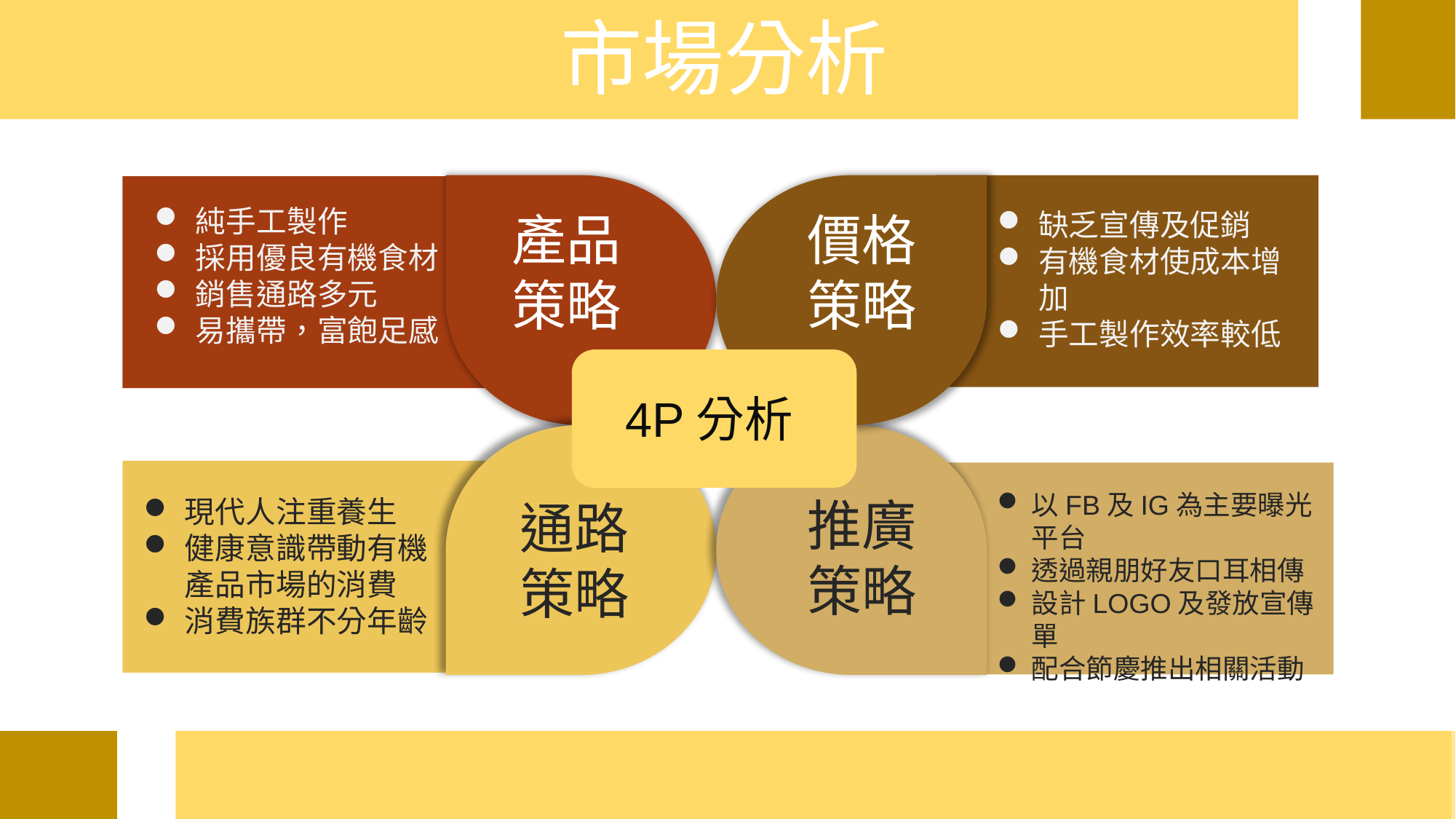

市場分析

市場分析

缺乏宣傳及促銷
有機食材使成本增加
手工製作效率較低

產品策略

價格策略

純手工製作
採用優良有機食材
銷售通路多元
易攜帶，富飽足感

4P分析

通路策略

推廣策略

現代人注重養生
健康意識帶動有機產品市場的消費
消費族群不分年齡

以FB及IG為主要曝光平台
透過親朋好友口耳相傳
設計LOGO及發放宣傳單
配合節慶推出相關活動